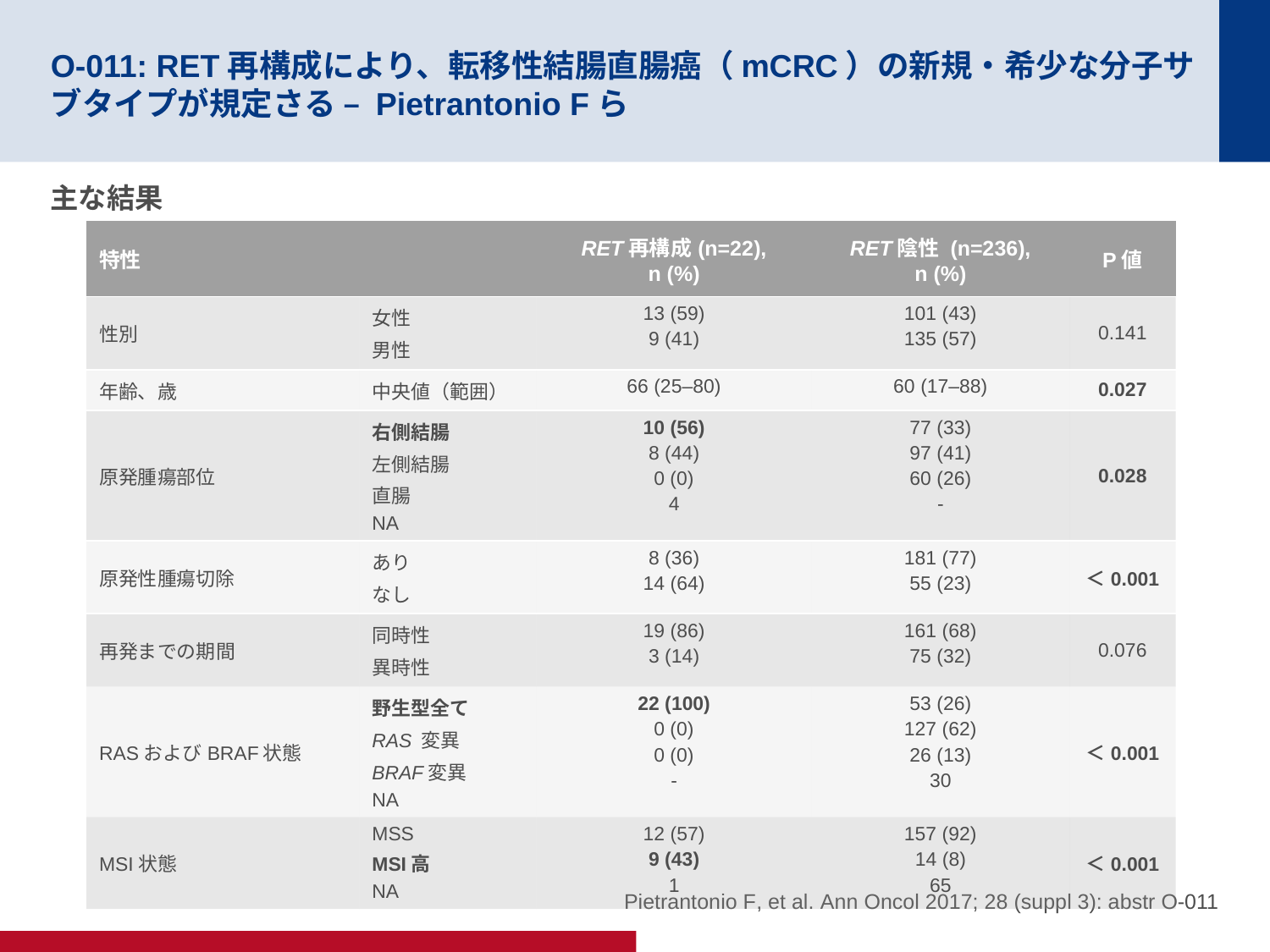

# O-011: RET再構成により、転移性結腸直腸癌（mCRC）の新規・希少な分子サブタイプが規定さる – Pietrantonio Fら
主な結果

| 特性 |  | RET再構成(n=22), n (%) | RET陰性 (n=236), n (%) | P値 |
| --- | --- | --- | --- | --- |
| 性別 | 女性 男性 | 13 (59) 9 (41) | 101 (43) 135 (57) | 0.141 |
| 年齢、歳 | 中央値（範囲） | 66 (25–80) | 60 (17–88) | 0.027 |
| 原発腫瘍部位 | 右側結腸 左側結腸 直腸 NA | 10 (56) 8 (44) 0 (0) 4 | 77 (33) 97 (41) 60 (26) - | 0.028 |
| 原発性腫瘍切除 | あり なし | 8 (36) 14 (64) | 181 (77) 55 (23) | ＜0.001 |
| 再発までの期間 | 同時性 異時性 | 19 (86) 3 (14) | 161 (68) 75 (32) | 0.076 |
| RASおよびBRAF状態 | 野生型全て RAS 変異 BRAF変異 NA | 22 (100) 0 (0) 0 (0) - | 53 (26) 127 (62) 26 (13) 30 | ＜0.001 |
| MSI状態 | MSS MSI高 NA | 12 (57) 9 (43) 1 | 157 (92) 14 (8) 65 | ＜0.001 |
Pietrantonio F, et al. Ann Oncol 2017; 28 (suppl 3): abstr O-011